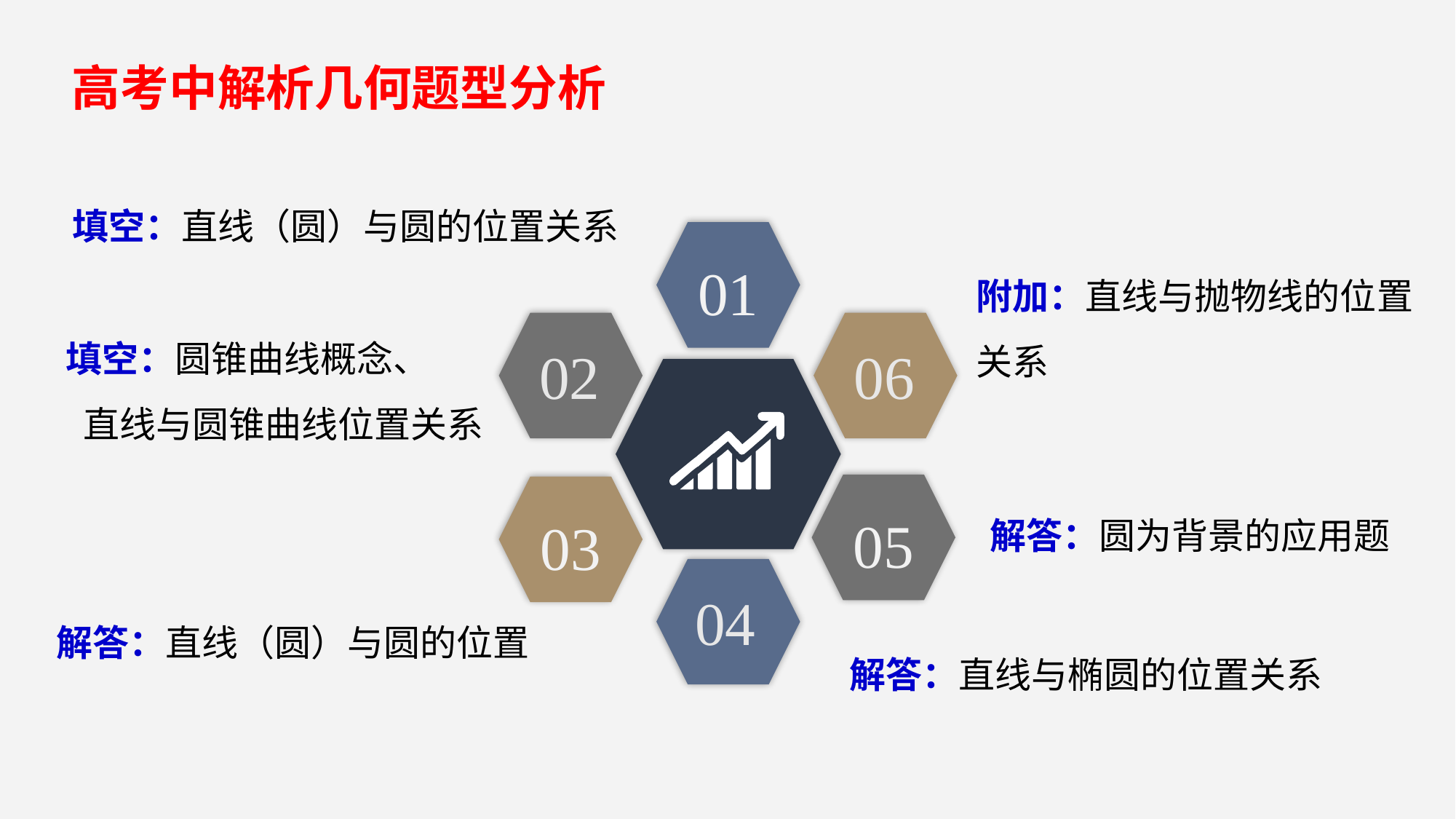

高考中解析几何题型分析
填空：直线（圆）与圆的位置关系

01
附加：直线与抛物线的位置关系
填空：圆锥曲线概念、
 直线与圆锥曲线位置关系

02

06

05

03
解答：圆为背景的应用题

04
解答：直线（圆）与圆的位置
解答：直线与椭圆的位置关系